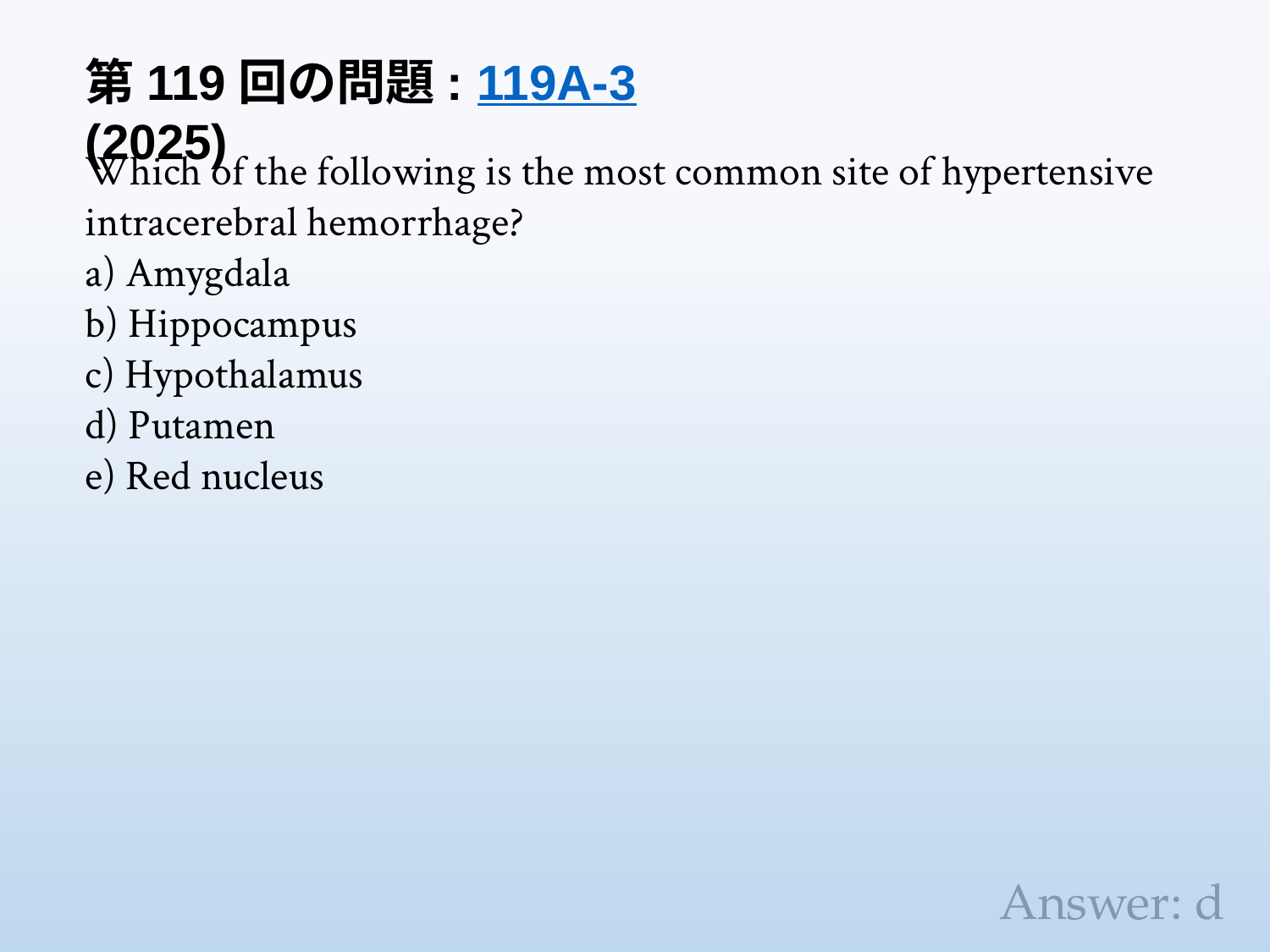

第119回の問題: 119A-3 (2025)
Which of the following is the most common site of hypertensive intracerebral hemorrhage?
a) Amygdala
b) Hippocampus
c) Hypothalamus
d) Putamen
e) Red nucleus
Answer: d